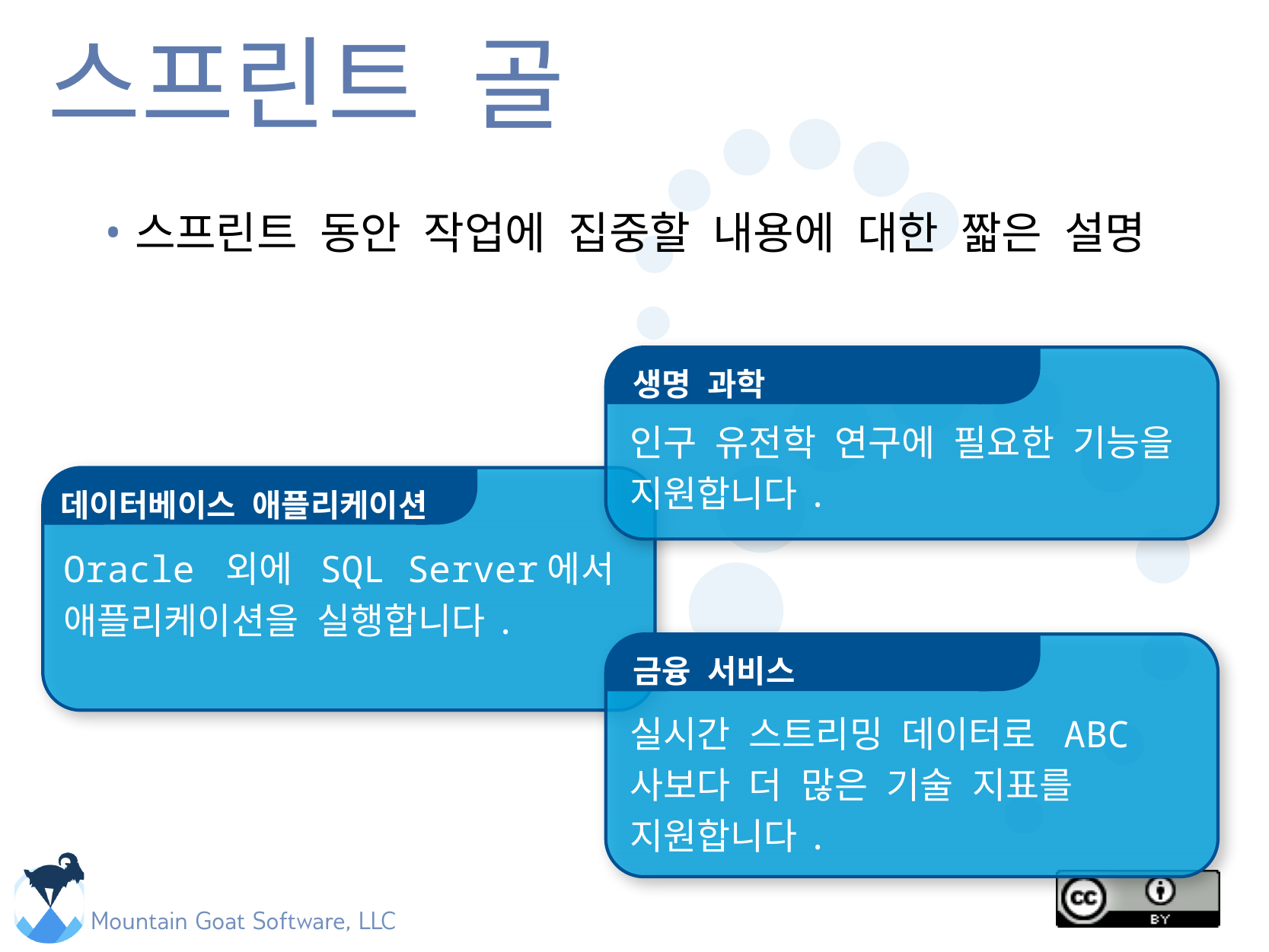

# 스프린트 골
스프린트 동안 작업에 집중할 내용에 대한 짧은 설명

생명 과학
인구 유전학 연구에 필요한 기능을 지원합니다.

데이터베이스 애플리케이션
Oracle 외에 SQL Server에서 애플리케이션을 실행합니다.

금융 서비스
실시간 스트리밍 데이터로 ABC사보다 더 많은 기술 지표를 지원합니다.